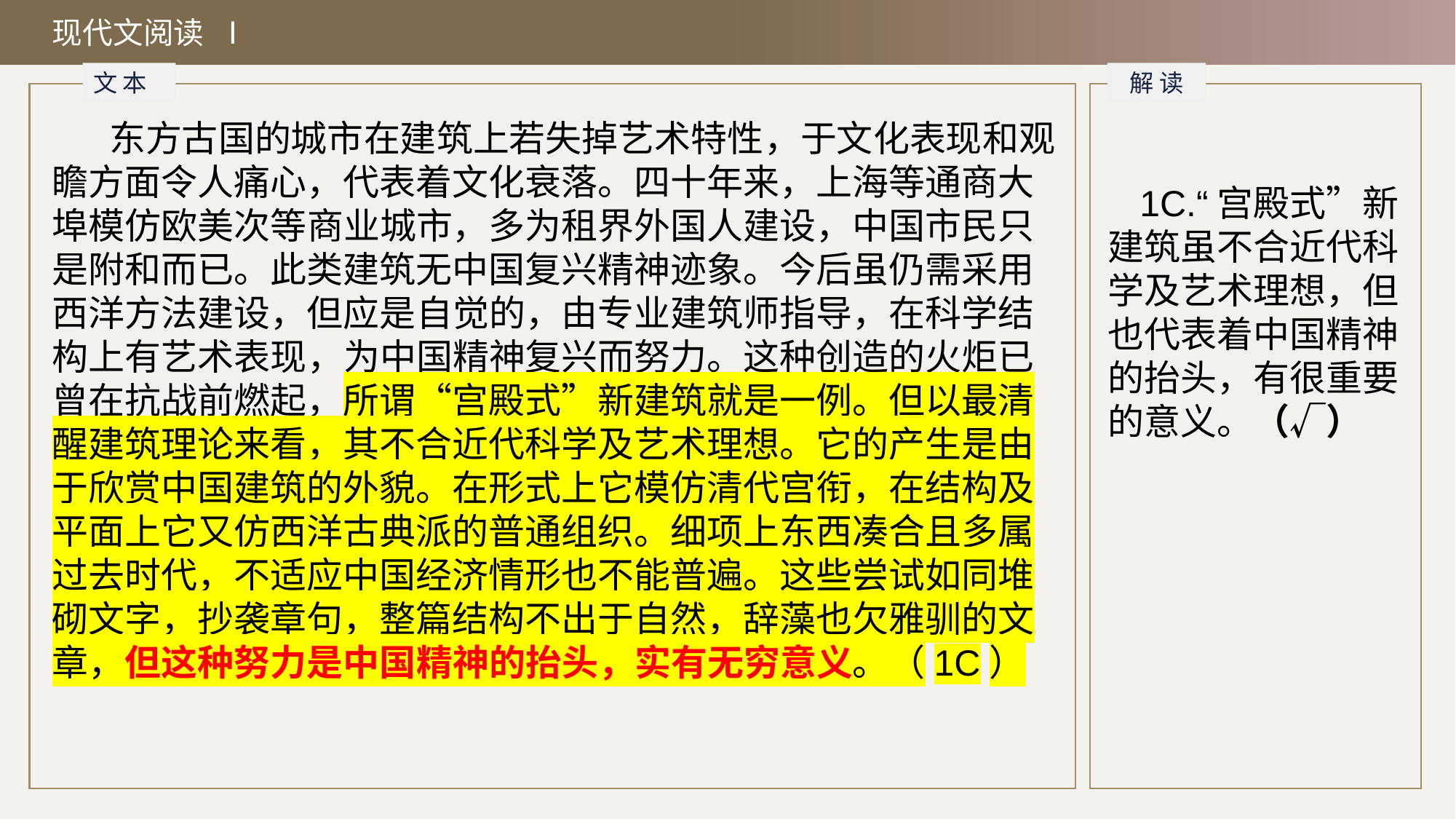

现代文阅读  Ⅰ
文 本
解 读

  东方古国的城市在建筑上若失掉艺术特性，于文化表现和观瞻方面令人痛心，代表着文化衰落。四十年来，上海等通商大埠模仿欧美次等商业城市，多为租界外国人建设，中国市民只是附和而已。此类建筑无中国复兴精神迹象。今后虽仍需采用西洋方法建设，但应是自觉的，由专业建筑师指导，在科学结构上有艺术表现，为中国精神复兴而努力。这种创造的火炬已曾在抗战前燃起，所谓“宫殿式”新建筑就是一例。但以最清醒建筑理论来看，其不合近代科学及艺术理想。它的产生是由于欣赏中国建筑的外貌。在形式上它模仿清代宫衔，在结构及平面上它又仿西洋古典派的普通组织。细项上东西凑合且多属过去时代，不适应中国经济情形也不能普遍。这些尝试如同堆砌文字，抄袭章句，整篇结构不出于自然，辞藻也欠雅驯的文章，但这种努力是中国精神的抬头，实有无穷意义。（1C）
1C.“宫殿式”新建筑虽不合近代科学及艺术理想，但也代表着中国精神的抬头，有很重要的意义。（√）